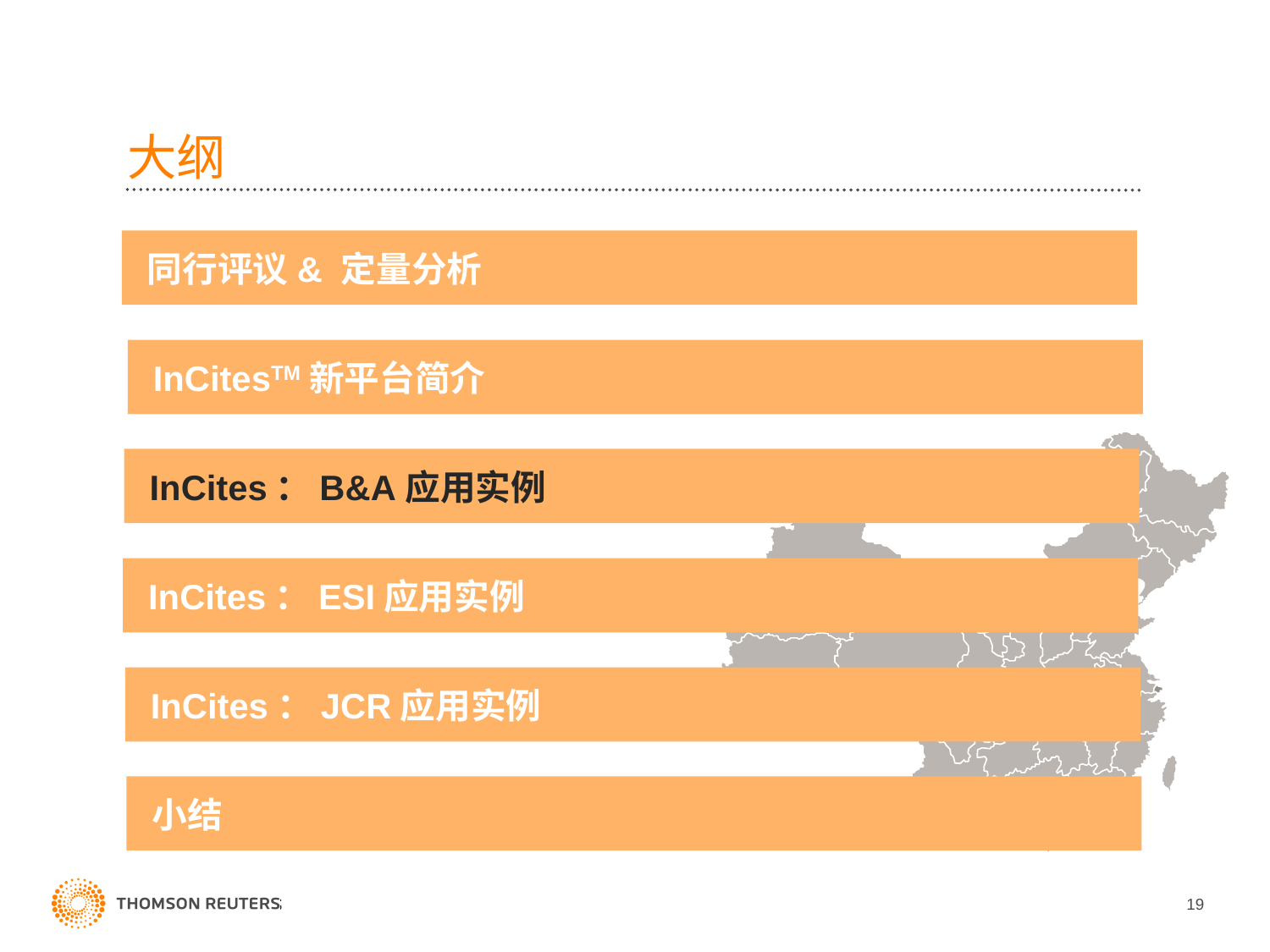

# 大纲
同行评议& 定量分析
InCitesTM新平台简介

InCites：B&A应用实例
InCites：ESI应用实例
InCites：JCR应用实例
小结
19